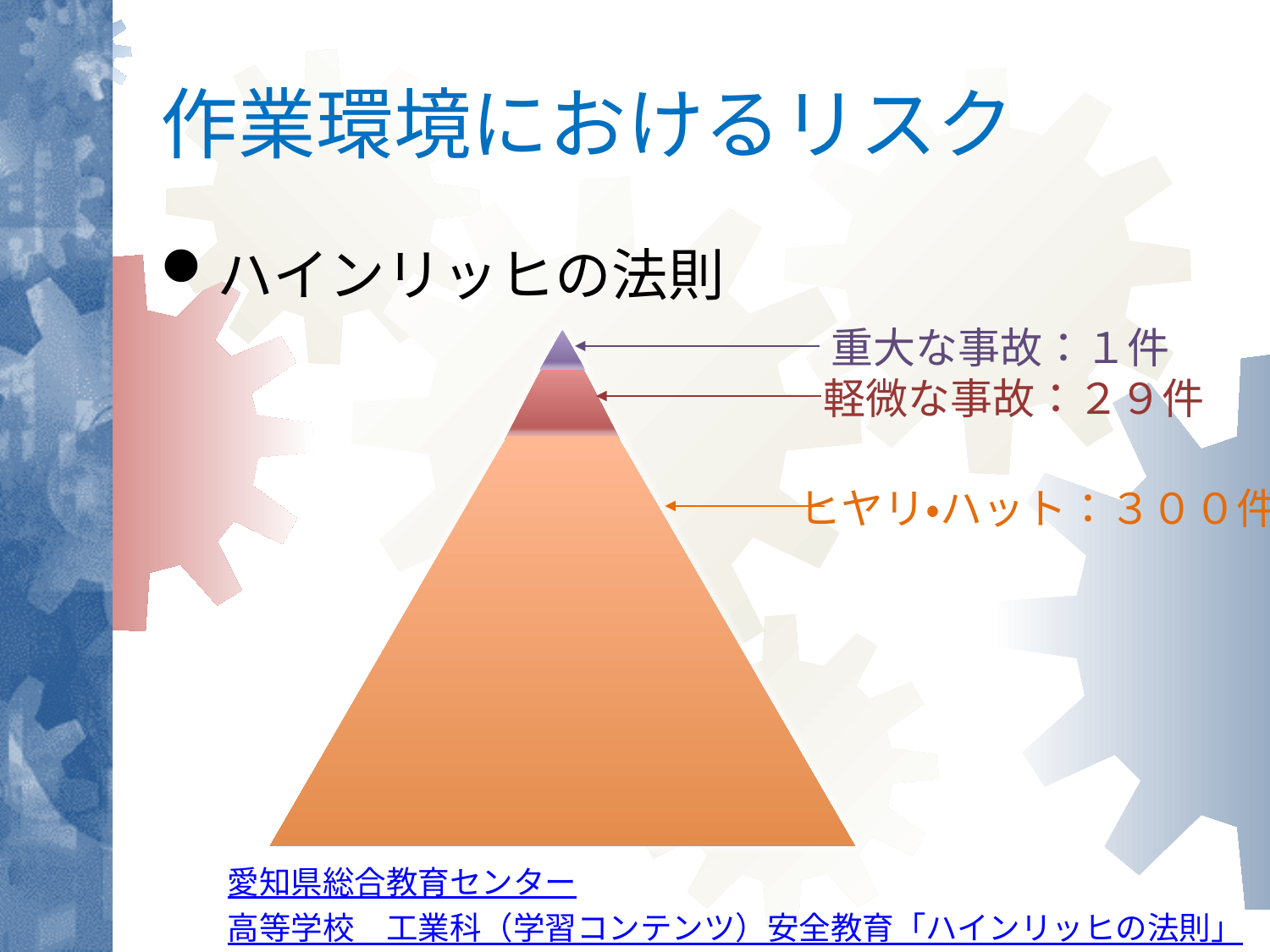

# 作業環境におけるリスク
ハインリッヒの法則
重大な事故：１件

軽微な事故：２９件
ヒヤリ・ハット：３００件
愛知県総合教育センター
高等学校　工業科（学習コンテンツ）安全教育「ハインリッヒの法則」